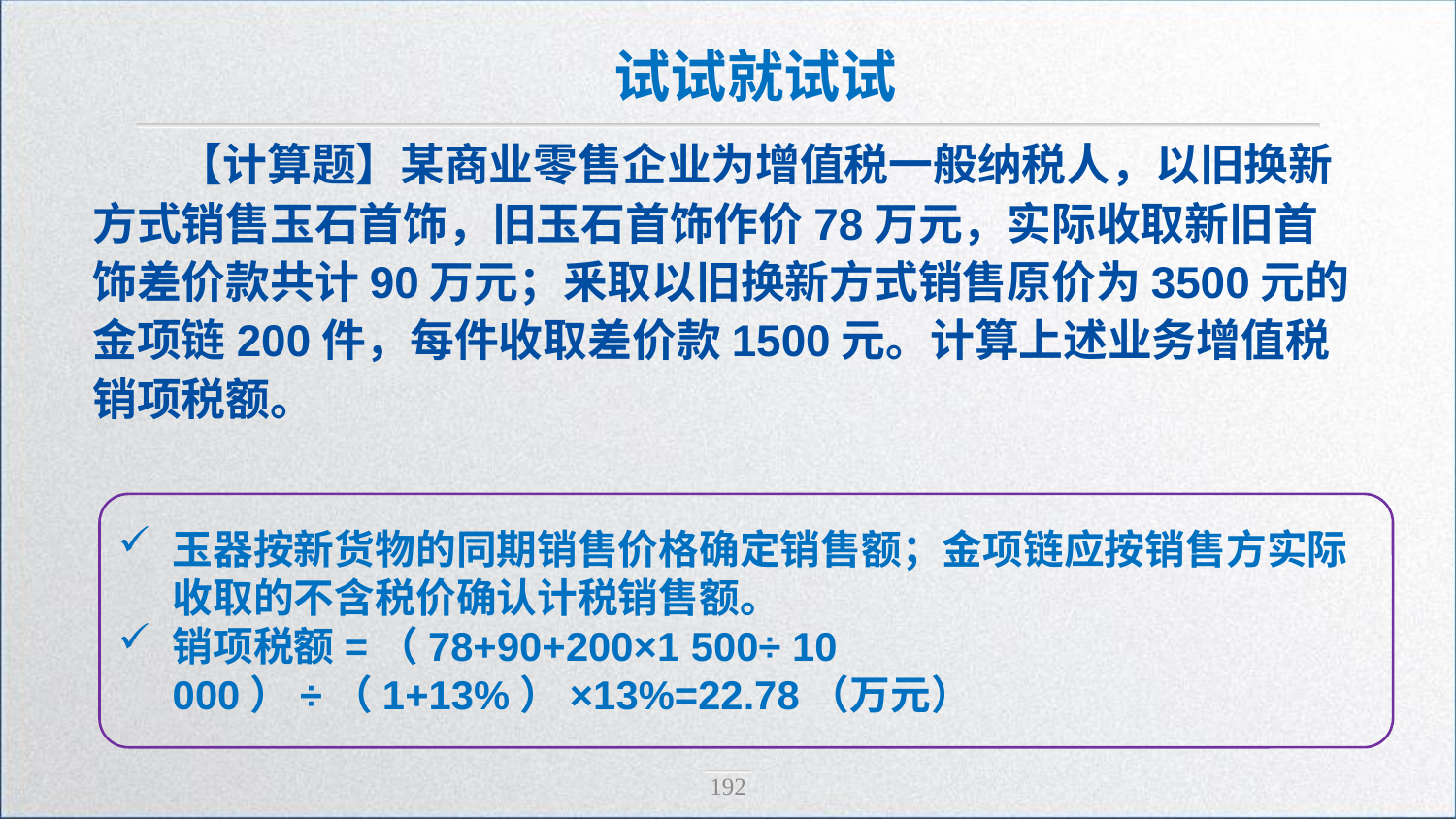

试试就试试
【计算题】某商业零售企业为增值税一般纳税人，以旧换新方式销售玉石首饰，旧玉石首饰作价78万元，实际收取新旧首饰差价款共计90万元；釆取以旧换新方式销售原价为3500元的金项链200件，每件收取差价款1500元。计算上述业务增值税销项税额。

玉器按新货物的同期销售价格确定销售额；金项链应按销售方实际收取的不含税价确认计税销售额。
销项税额=（78+90+200×1 500÷ 10 000）÷（1+13%）×13%=22.78（万元）
192